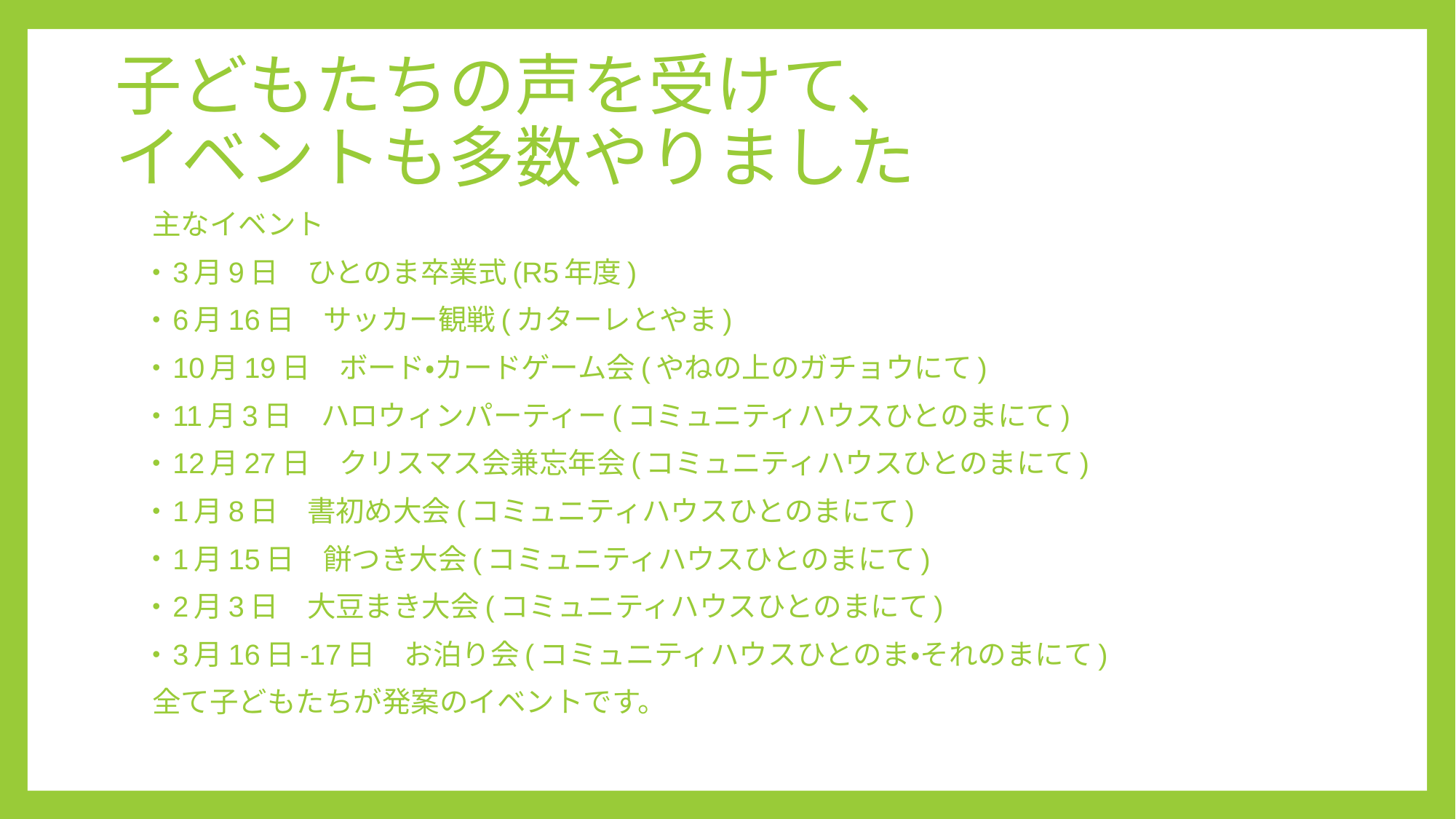

# 子どもたちの声を受けて、 イベントも多数やりました
主なイベント
3月9日　ひとのま卒業式(R5年度)
6月16日　サッカー観戦(カターレとやま)
10月19日　ボード・カードゲーム会(やねの上のガチョウにて)
11月3日　ハロウィンパーティー(コミュニティハウスひとのまにて)
12月27日　クリスマス会兼忘年会(コミュニティハウスひとのまにて)
1月8日　書初め大会(コミュニティハウスひとのまにて)
1月15日　餅つき大会(コミュニティハウスひとのまにて)
2月3日　大豆まき大会(コミュニティハウスひとのまにて)
3月16日-17日　お泊り会(コミュニティハウスひとのま・それのまにて)
全て子どもたちが発案のイベントです。